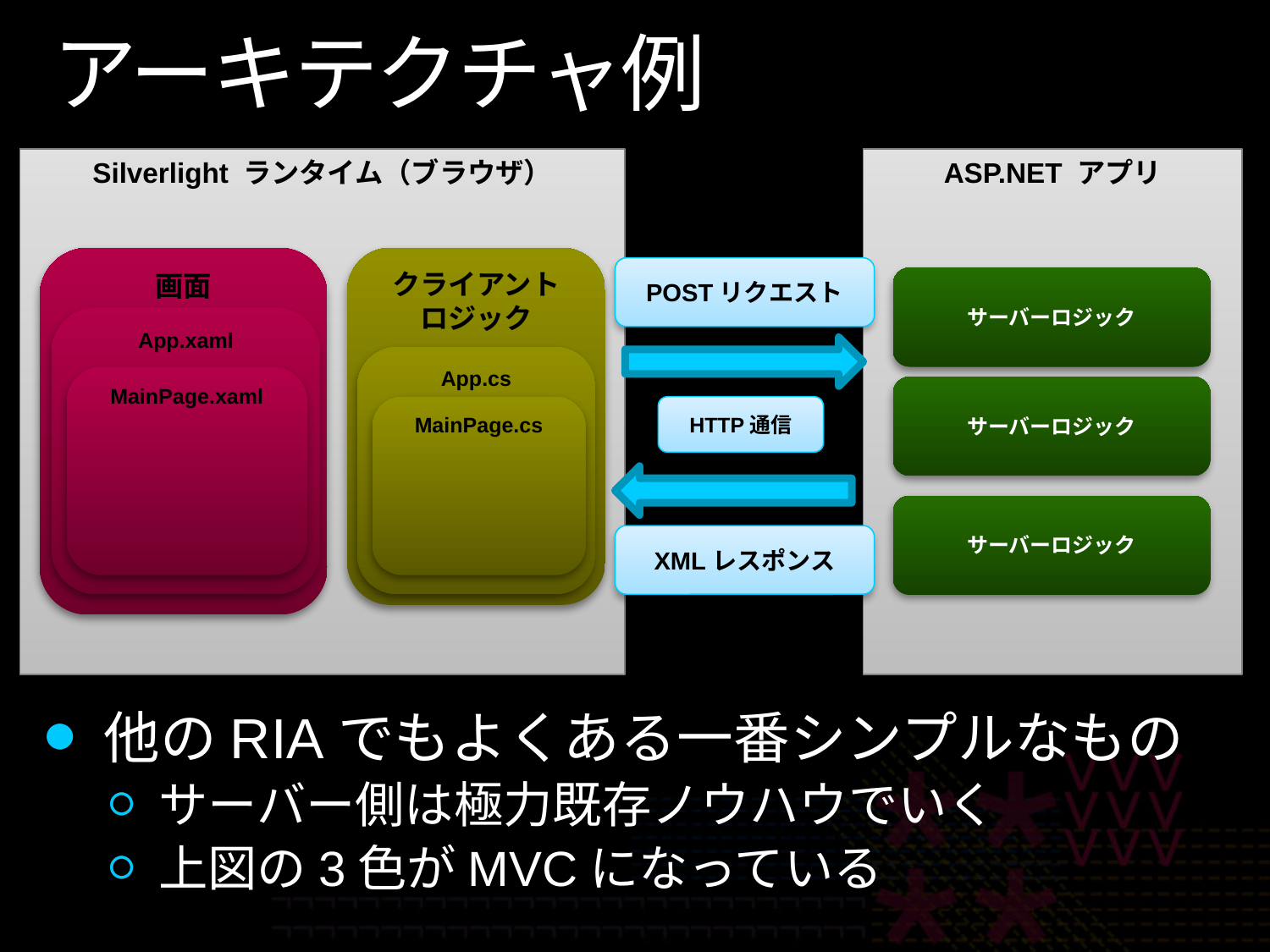

# アーキテクチャ例
Silverlight ランタイム（ブラウザ）
ASP.NET アプリ
クライアント
ロジック
App.cs
MainPage.cs
画面
App.xaml
MainPage.xaml
POSTリクエスト

サーバーロジック

サーバーロジック
HTTP通信

サーバーロジック
XMLレスポンス
他のRIAでもよくある一番シンプルなもの
サーバー側は極力既存ノウハウでいく
上図の3色がMVCになっている